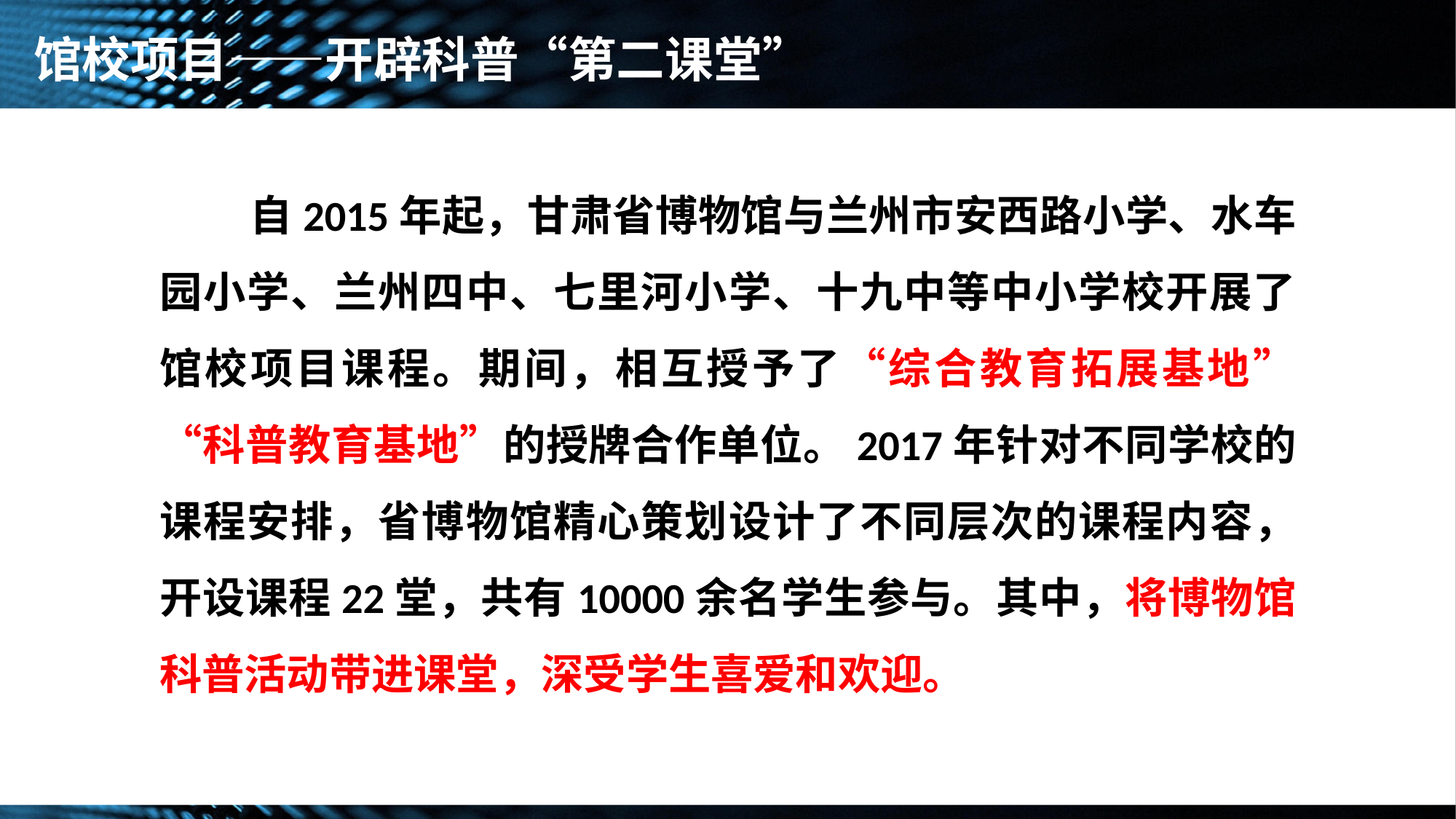

# 馆校项目——开辟科普“第二课堂”
        自2015年起，甘肃省博物馆与兰州市安西路小学、水车园小学、兰州四中、七里河小学、十九中等中小学校开展了馆校项目课程。期间，相互授予了“综合教育拓展基地”“科普教育基地”的授牌合作单位。2017年针对不同学校的课程安排，省博物馆精心策划设计了不同层次的课程内容，开设课程22堂，共有10000余名学生参与。其中，将博物馆科普活动带进课堂，深受学生喜爱和欢迎。